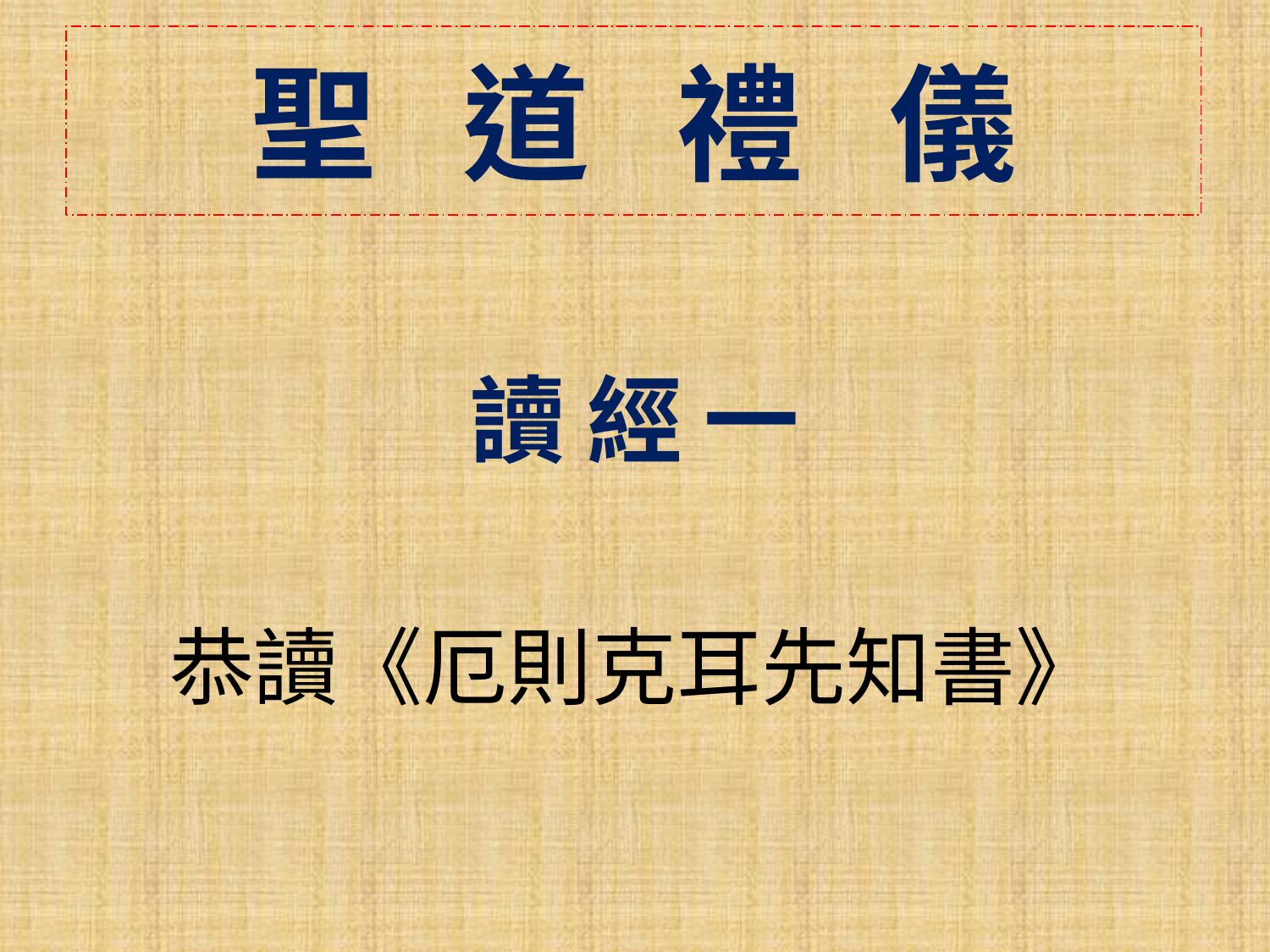

聖   道   禮   儀
讀 經 一

恭讀《厄則克耳先知書》